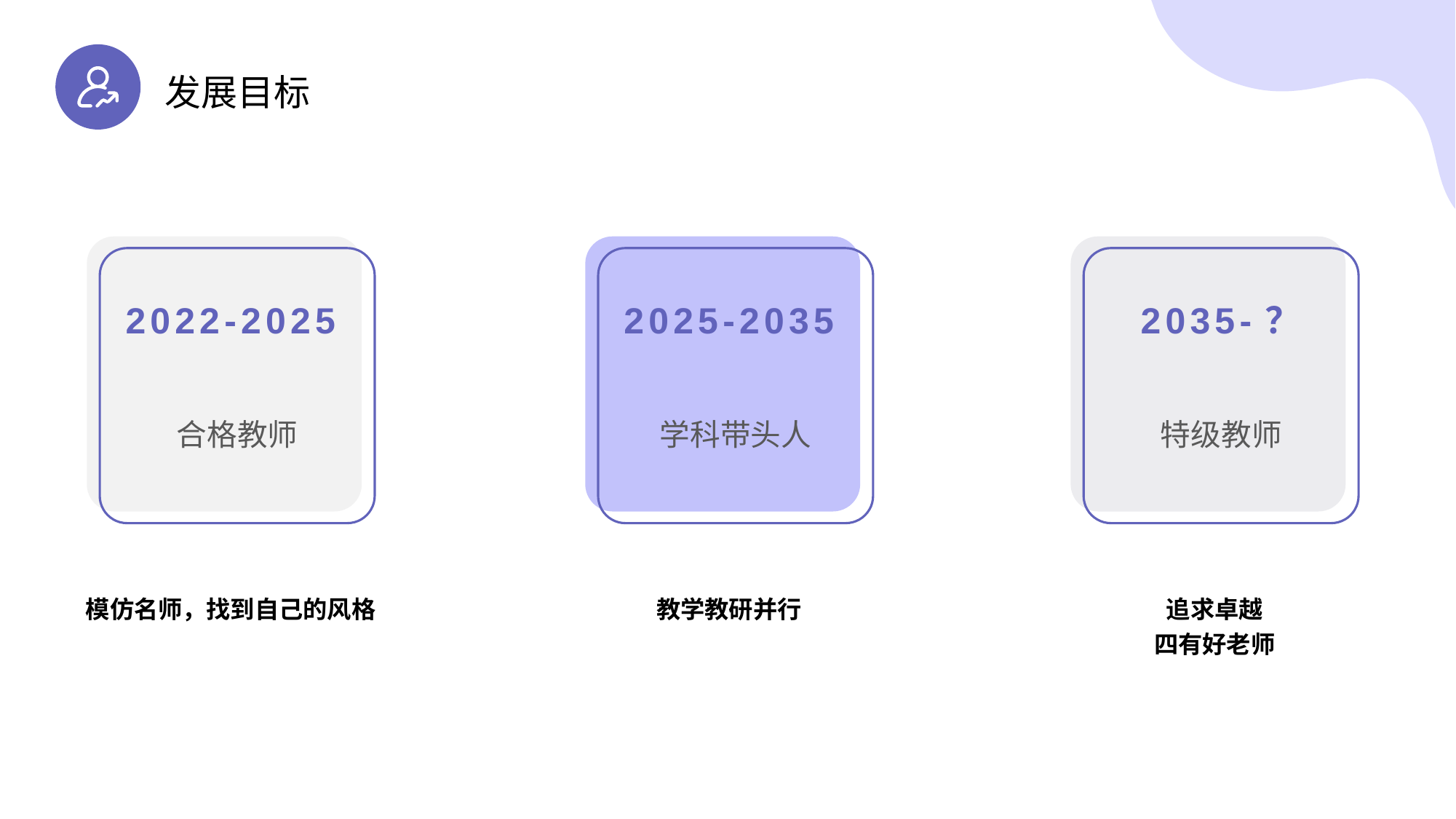

发展目标

2022-2025
合格教师

2025-2035
学科带头人

2035-？
特级教师
模仿名师，找到自己的风格
教学教研并行
追求卓越
四有好老师